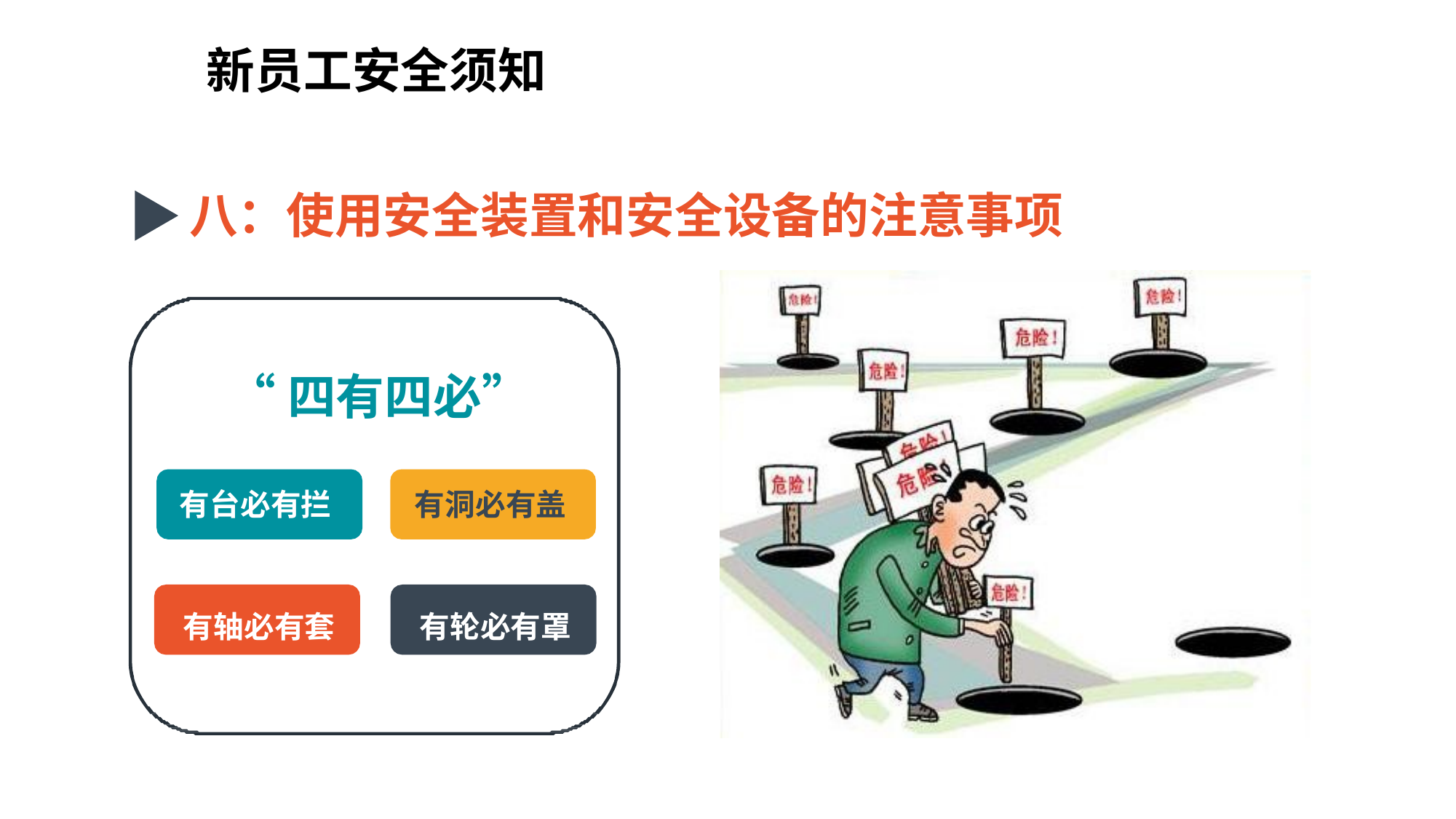

新员工安全须知
八：使用安全装置和安全设备的注意事项

“四有四必”

有台必有拦
有洞必有盖

有轴必有套
有轮必有罩